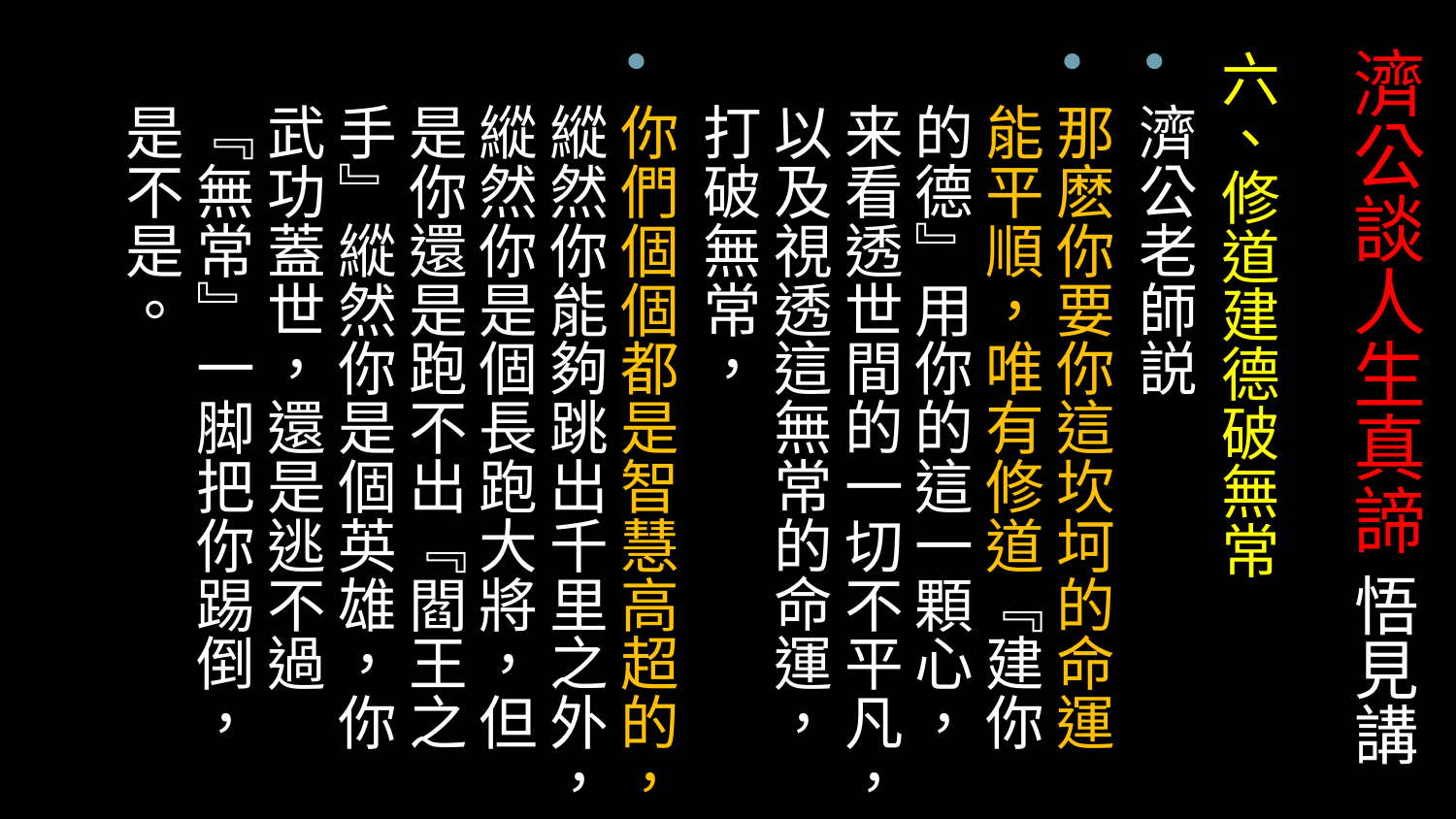

# 濟公談人生真諦 悟見講
六、修道建德破無常
濟公老師説
那麽你要你這坎坷的命運能平順，唯有修道『建你的德』用你的這一顆心，来看透世間的一切不平凡，以及視透這無常的命運，打破無常，
你們個個都是智慧高超的，縱然你能夠跳出千里之外，縱然你是個長跑大將，但是你還是跑不出『閻王之手』縱然你是個英雄，你武功蓋世，還是逃不過『無常』一脚把你踢倒，是不是。